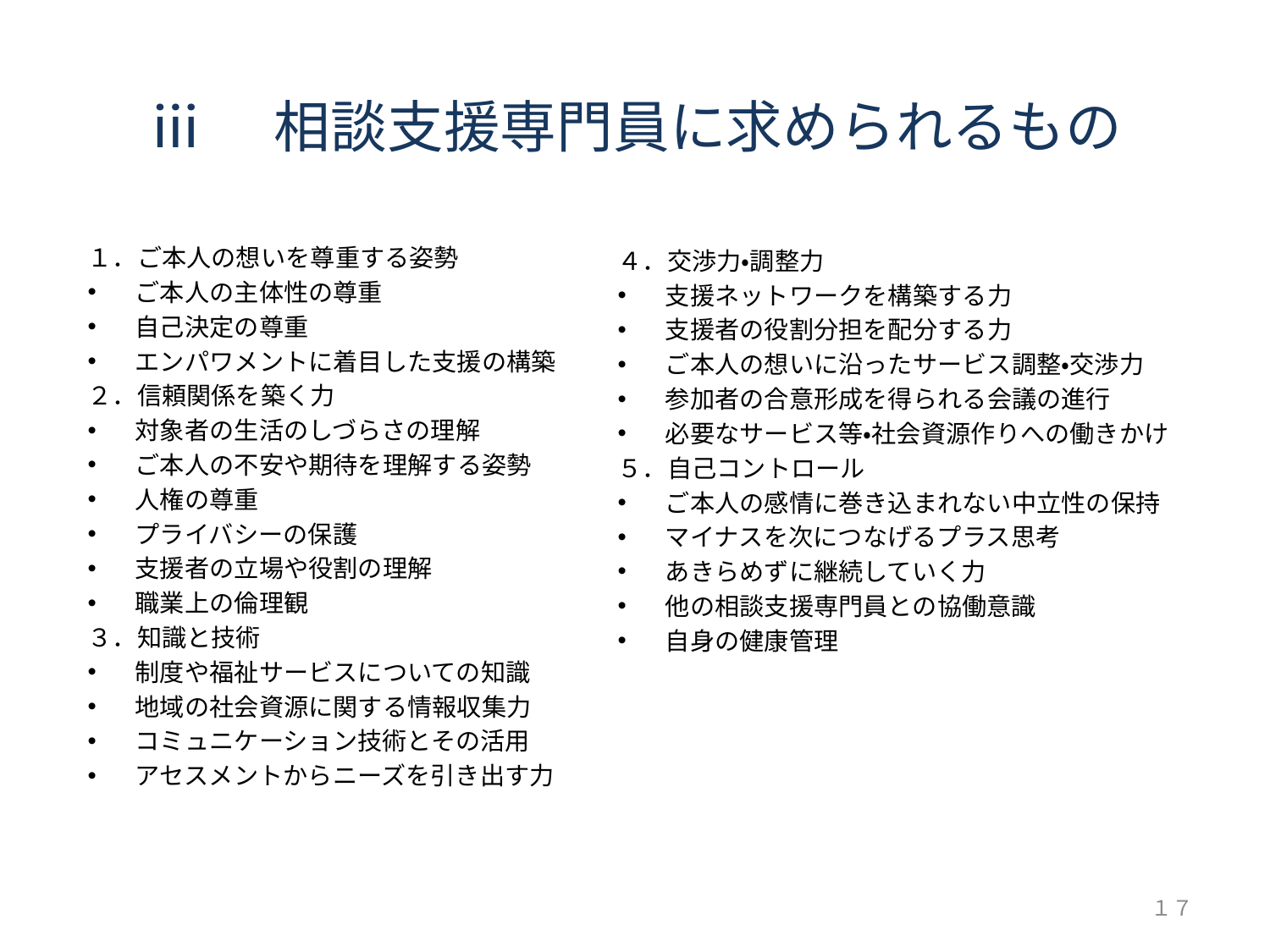

# ⅲ　相談支援専門員に求められるもの
１．ご本人の想いを尊重する姿勢
ご本人の主体性の尊重
自己決定の尊重
エンパワメントに着目した支援の構築
２．信頼関係を築く力
対象者の生活のしづらさの理解
ご本人の不安や期待を理解する姿勢
人権の尊重
プライバシーの保護
支援者の立場や役割の理解
職業上の倫理観
３．知識と技術
制度や福祉サービスについての知識
地域の社会資源に関する情報収集力
コミュニケーション技術とその活用
アセスメントからニーズを引き出す力
４．交渉力・調整力
支援ネットワークを構築する力
支援者の役割分担を配分する力
ご本人の想いに沿ったサービス調整・交渉力
参加者の合意形成を得られる会議の進行
必要なサービス等・社会資源作りへの働きかけ
５．自己コントロール
ご本人の感情に巻き込まれない中立性の保持
マイナスを次につなげるプラス思考
あきらめずに継続していく力
他の相談支援専門員との協働意識
自身の健康管理

１７